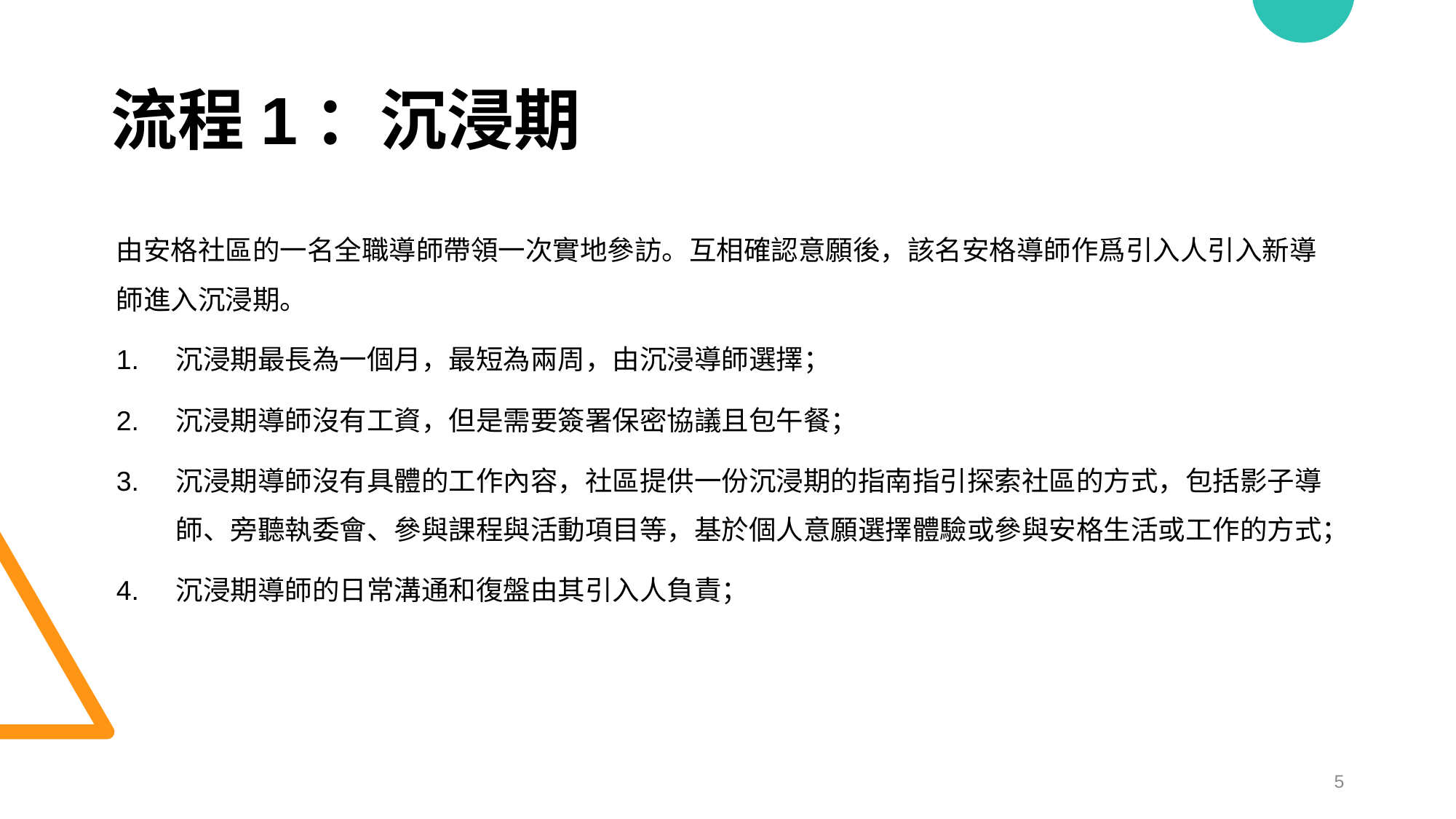

# 流程1：沉浸期
由安格社區的一名全職導師帶領一次實地參訪。互相確認意願後，該名安格導師作爲引入人引入新導師進入沉浸期。
沉浸期最長為一個月，最短為兩周，由沉浸導師選擇；
沉浸期導師沒有工資，但是需要簽署保密協議且包午餐；
沉浸期導師沒有具體的工作內容，社區提供一份沉浸期的指南指引探索社區的方式，包括影子導師、旁聽執委會、參與課程與活動項目等，基於個人意願選擇體驗或參與安格生活或工作的方式；
沉浸期導師的日常溝通和復盤由其引入人負責；

5